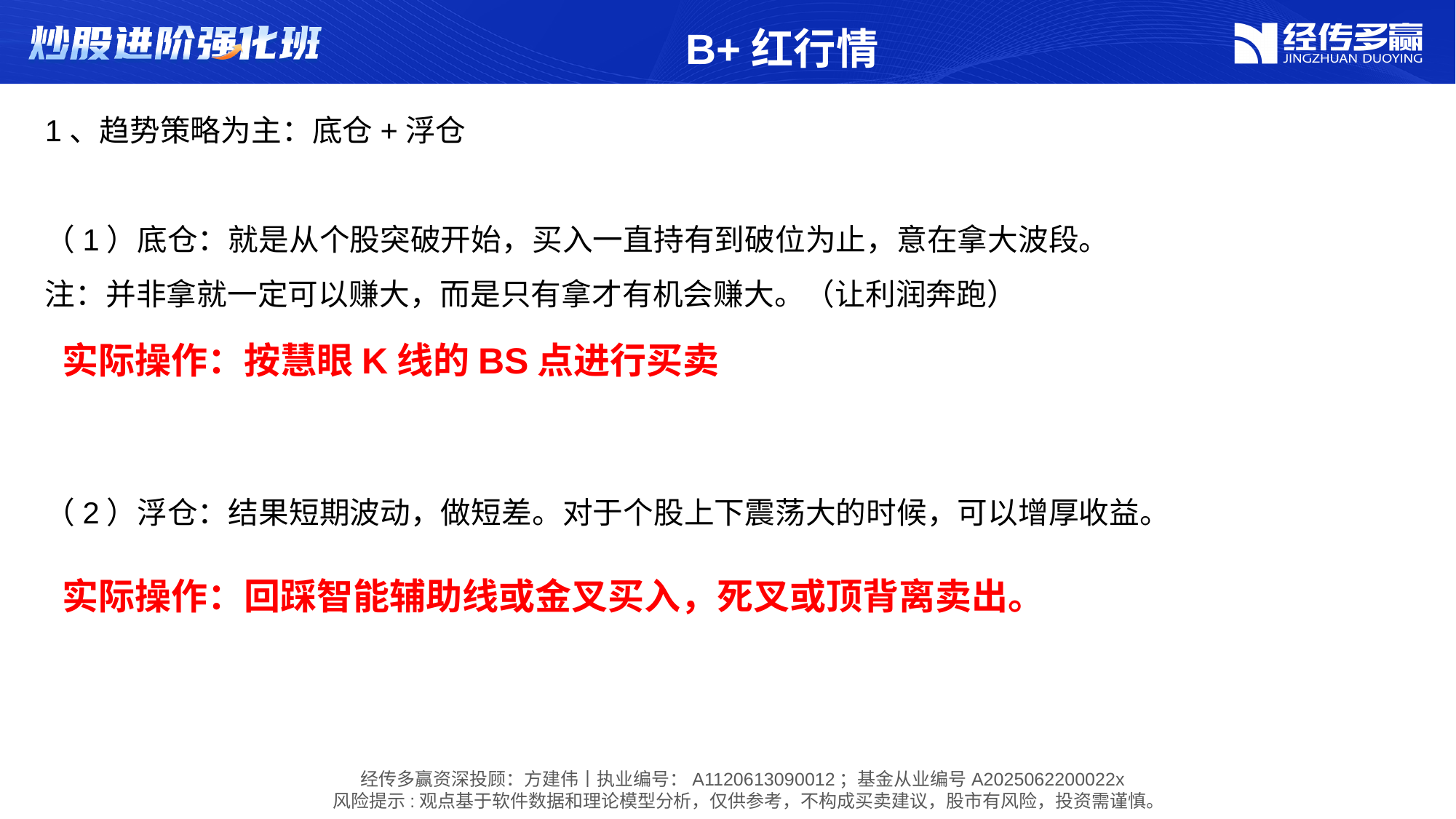

B+红行情
1、趋势策略为主：底仓+浮仓

（1）底仓：就是从个股突破开始，买入一直持有到破位为止，意在拿大波段。
注：并非拿就一定可以赚大，而是只有拿才有机会赚大。（让利润奔跑）

（2）浮仓：结果短期波动，做短差。对于个股上下震荡大的时候，可以增厚收益。
实际操作：按慧眼K线的BS点进行买卖
实际操作：回踩智能辅助线或金叉买入，死叉或顶背离卖出。